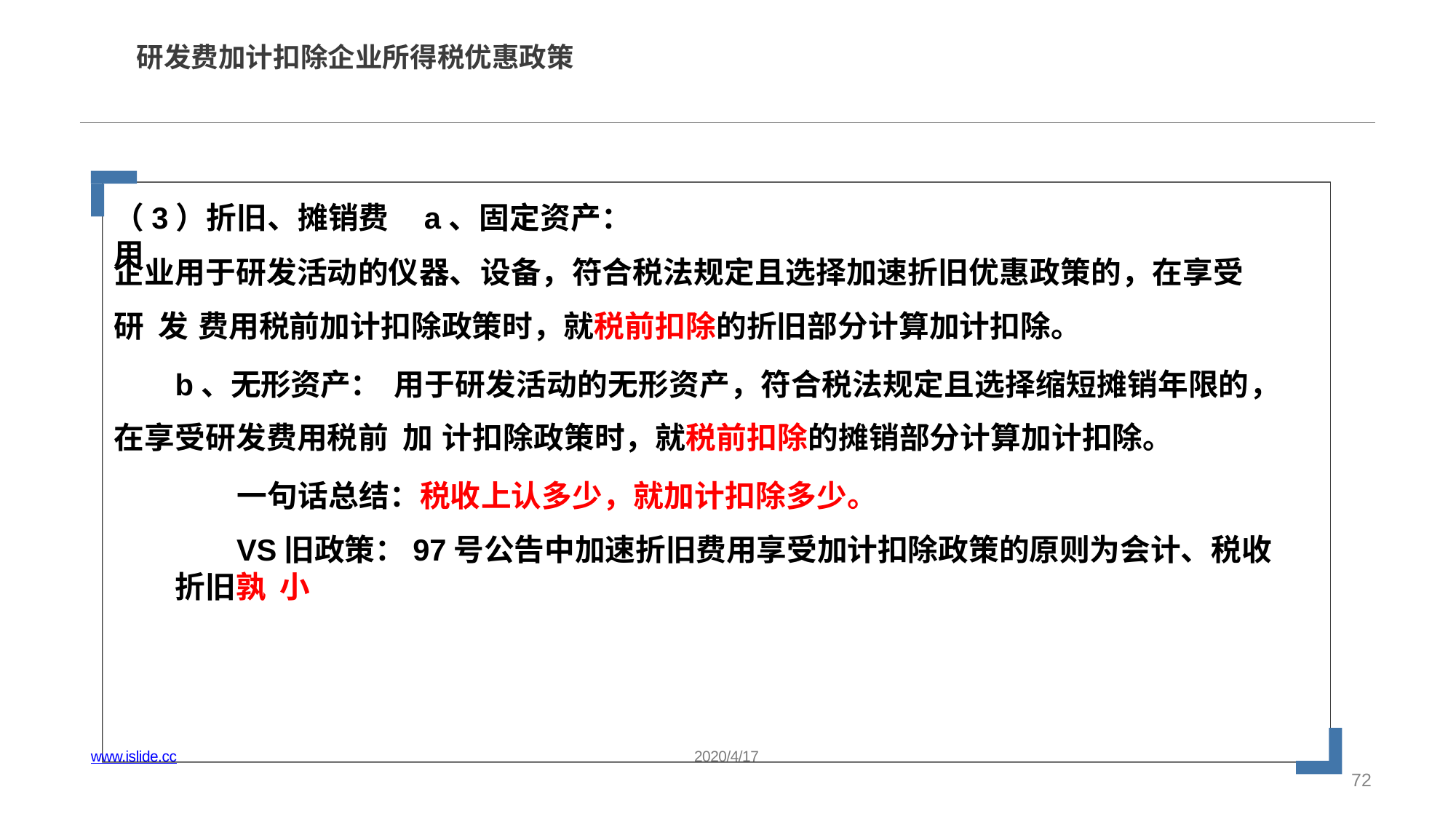

# 研发费加计扣除企业所得税优惠政策

（3）折旧、摊销费用
a、固定资产：
企业用于研发活动的仪器、设备，符合税法规定且选择加速折旧优惠政策的，在享受研  发 费用税前加计扣除政策时，就税前扣除的折旧部分计算加计扣除。
b、无形资产：  用于研发活动的无形资产，符合税法规定且选择缩短摊销年限的，在享受研发费用税前  加 计扣除政策时，就税前扣除的摊销部分计算加计扣除。
一句话总结：税收上认多少，就加计扣除多少。
VS旧政策：97号公告中加速折旧费用享受加计扣除政策的原则为会计、税收折旧孰  小

www.islide.cc
2020/4/17

72